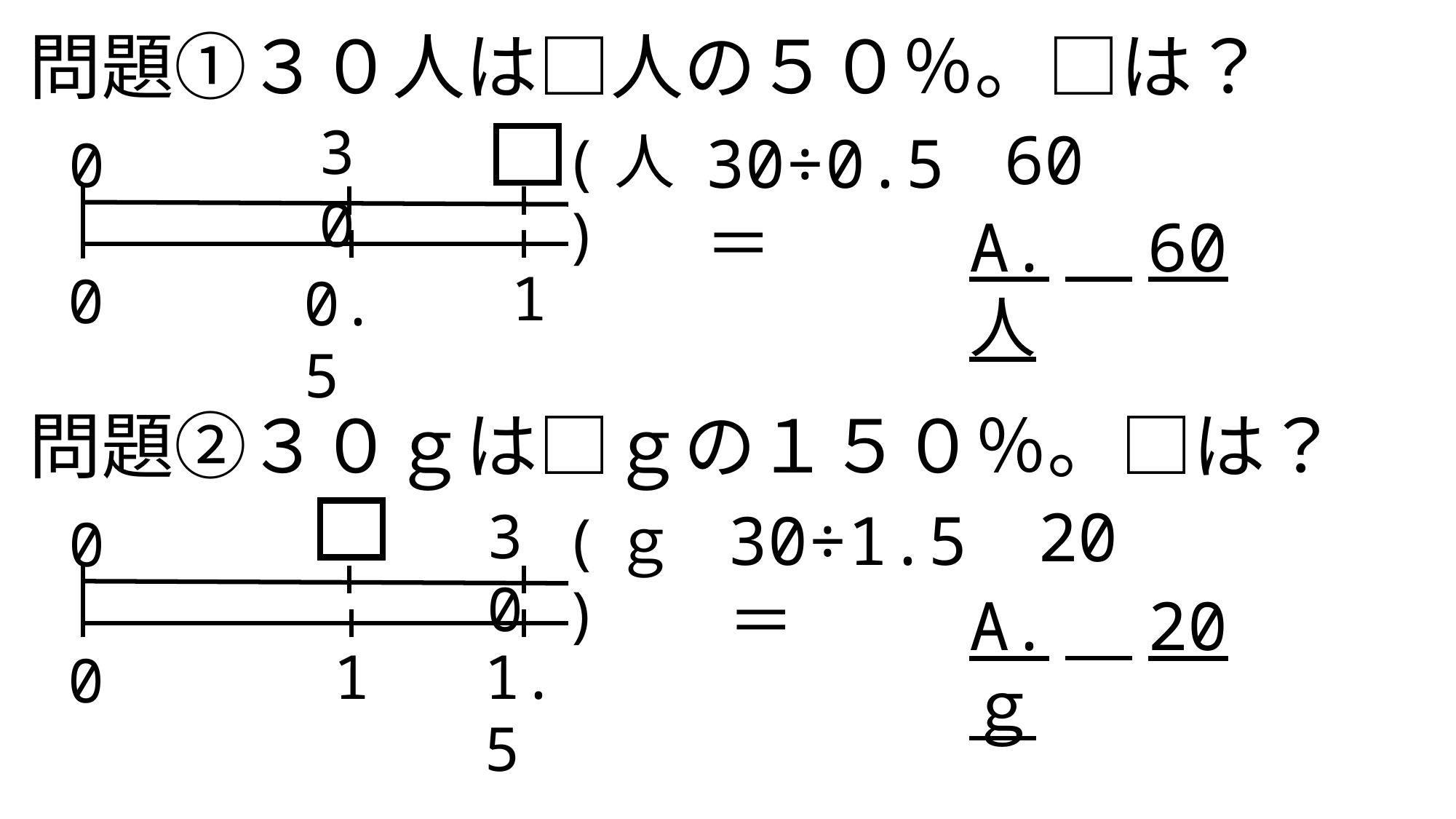

問題①３０人は□人の５０％。□は？
30
60
30÷0.5＝
(人)
0

A.　60人
1
0
0.5
問題②３０ｇは□ｇの１５０％。□は？
20
30
30÷1.5＝
(ｇ)
0

A.　20ｇ
1
1.5
0